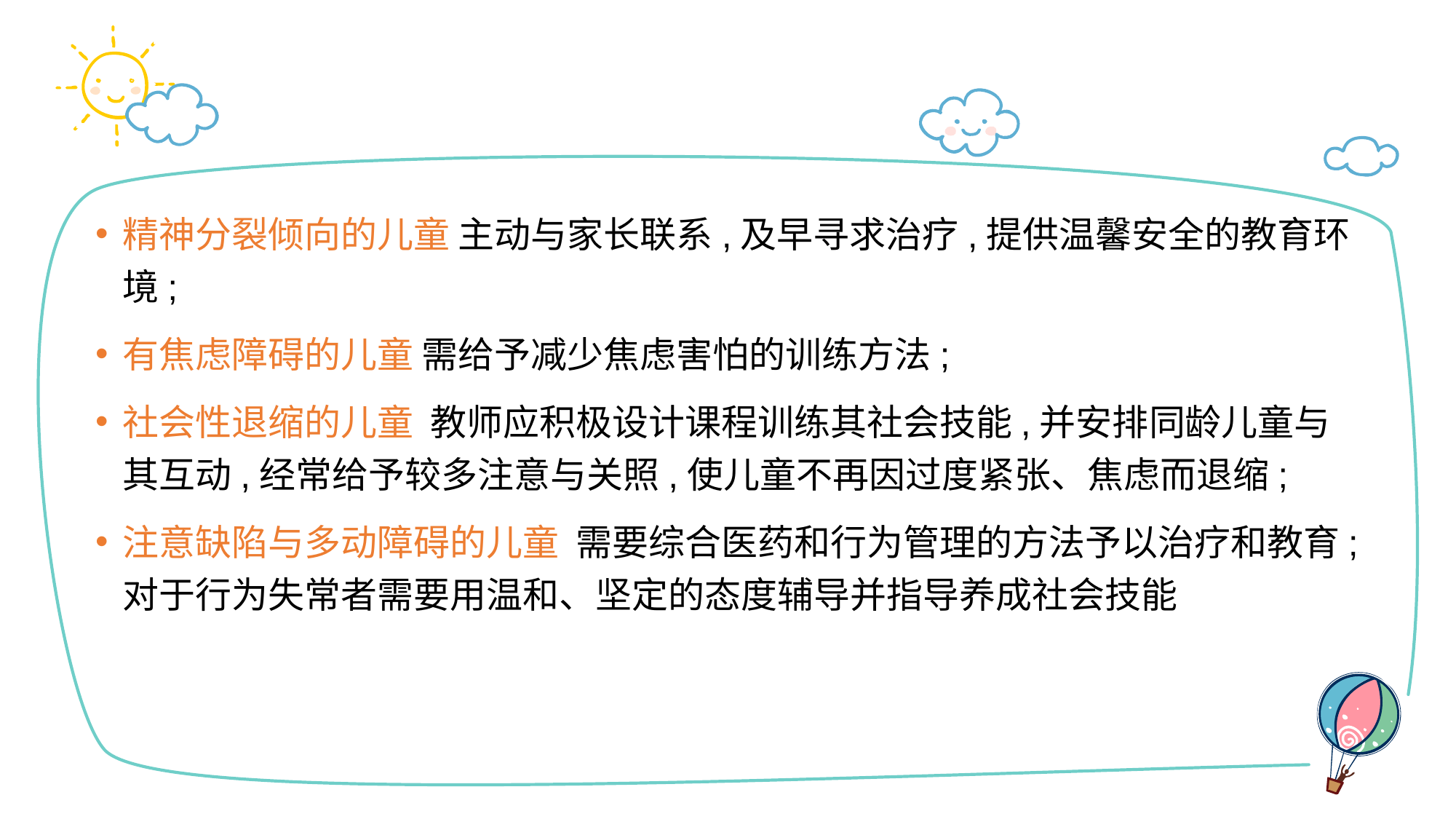

#
精神分裂倾向的儿童 主动与家长联系,及早寻求治疗,提供温馨安全的教育环境;
有焦虑障碍的儿童 需给予减少焦虑害怕的训练方法;
社会性退缩的儿童  教师应积极设计课程训练其社会技能,并安排同龄儿童与其互动,经常给予较多注意与关照,使儿童不再因过度紧张、焦虑而退缩;
注意缺陷与多动障碍的儿童  需要综合医药和行为管理的方法予以治疗和教育;对于行为失常者需要用温和、坚定的态度辅导并指导养成社会技能